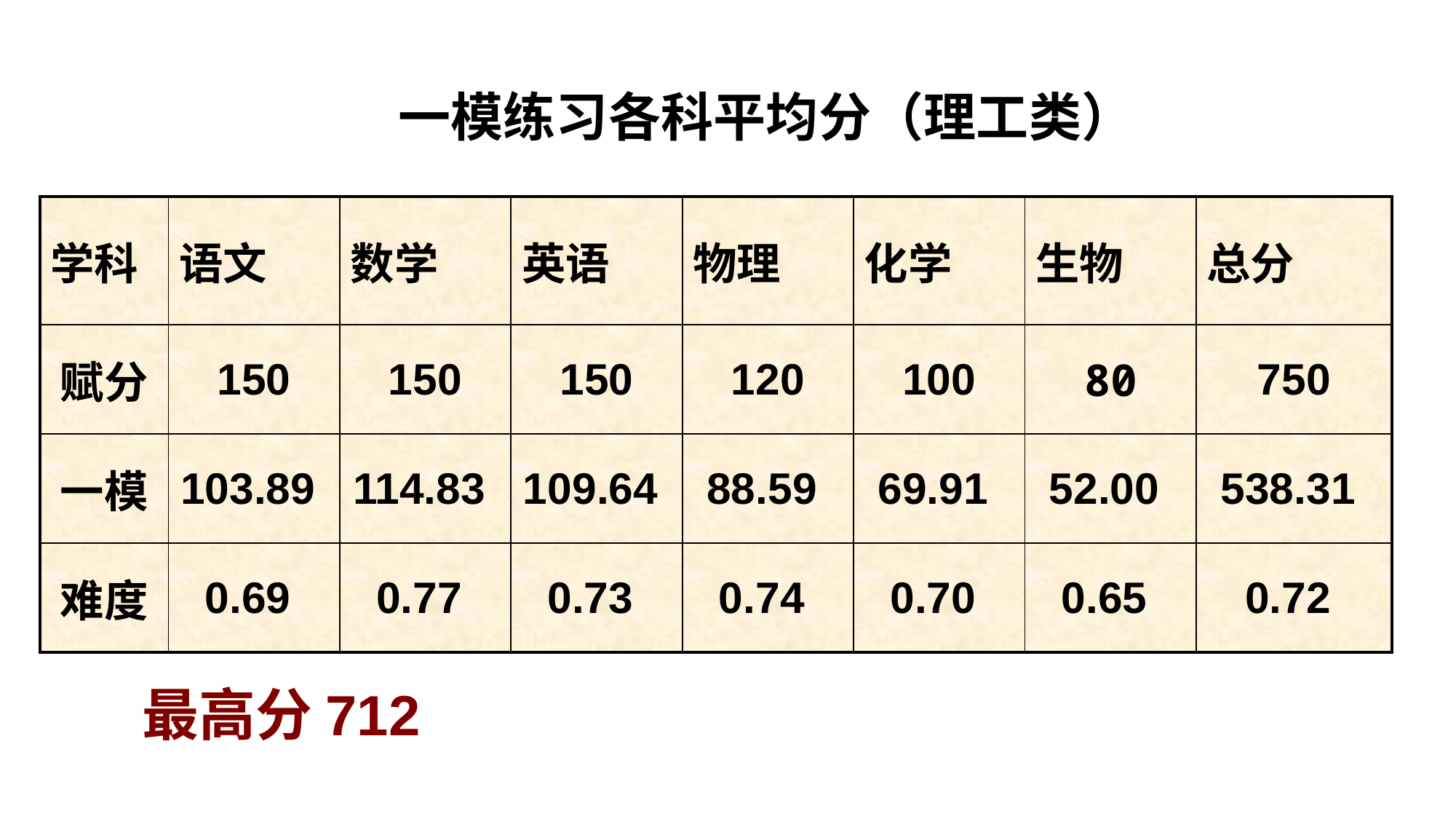

一模练习各科平均分（理工类）
| 学科 | 语文 | 数学 | 英语 | 物理 | 化学 | 生物 | 总分 |
| --- | --- | --- | --- | --- | --- | --- | --- |
| 赋分 | 150 | 150 | 150 | 120 | 100 | 80 | 750 |
| 一模 | 103.89 | 114.83 | 109.64 | 88.59 | 69.91 | 52.00 | 538.31 |
| 难度 | 0.69 | 0.77 | 0.73 | 0.74 | 0.70 | 0.65 | 0.72 |
最高分712